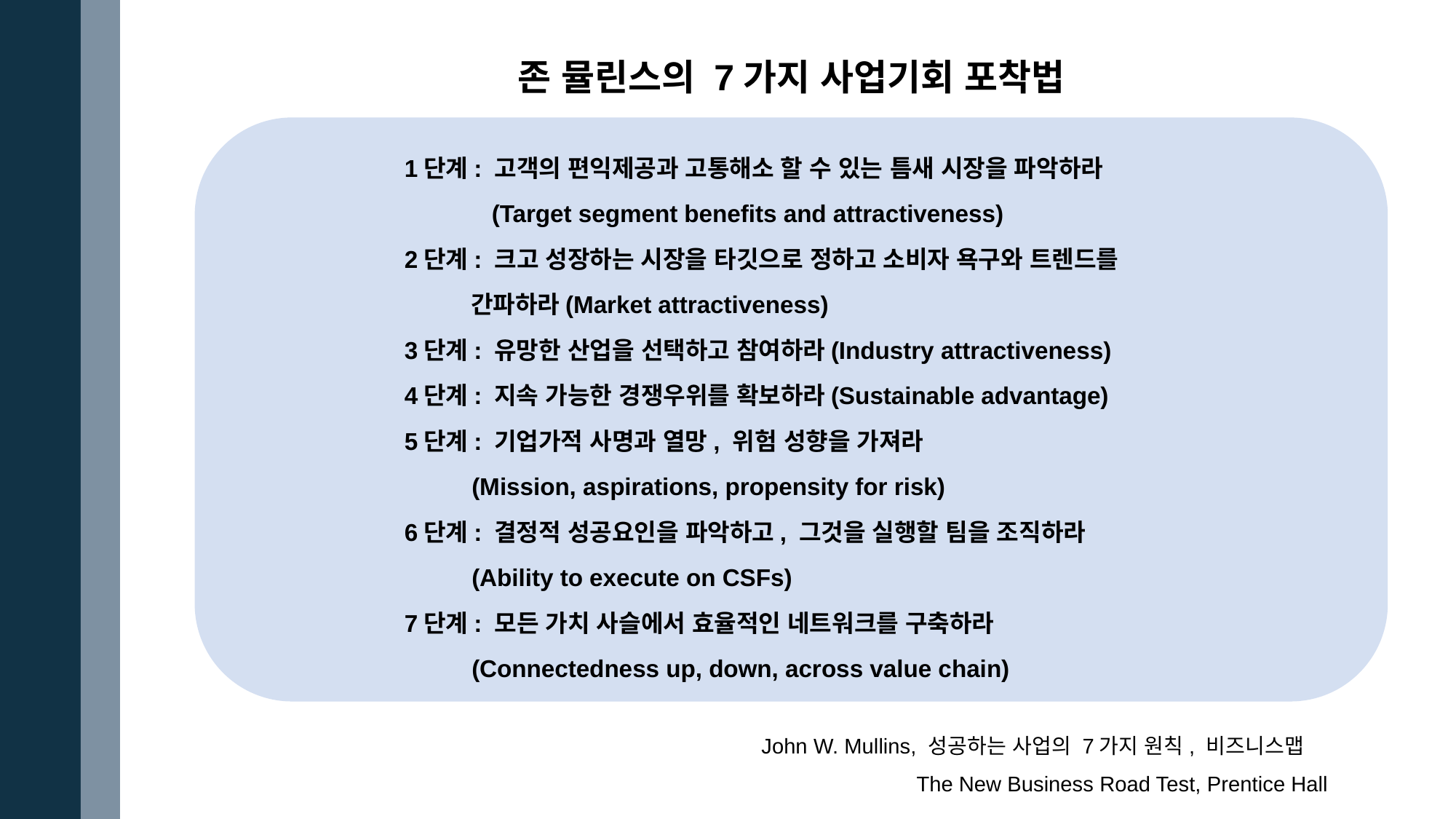

존 뮬린스의 7가지 사업기회 포착법
 1단계: 고객의 편익제공과 고통해소 할 수 있는 틈새 시장을 파악하라
     (Target segment benefits and attractiveness)
 2단계: 크고 성장하는 시장을 타깃으로 정하고 소비자 욕구와 트렌드를
          간파하라(Market attractiveness)
 3단계: 유망한 산업을 선택하고 참여하라(Industry attractiveness)
 4단계: 지속 가능한 경쟁우위를 확보하라(Sustainable advantage)
 5단계: 기업가적 사명과 열망, 위험 성향을 가져라
           (Mission, aspirations, propensity for risk)
 6단계: 결정적 성공요인을 파악하고, 그것을 실행할 팀을 조직하라
           (Ability to execute on CSFs)
 7단계: 모든 가치 사슬에서 효율적인 네트워크를 구축하라
           (Connectedness up, down, across value chain)
John W. Mullins, 성공하는 사업의 7가지 원칙, 비즈니스맵
The New Business Road Test, Prentice Hall